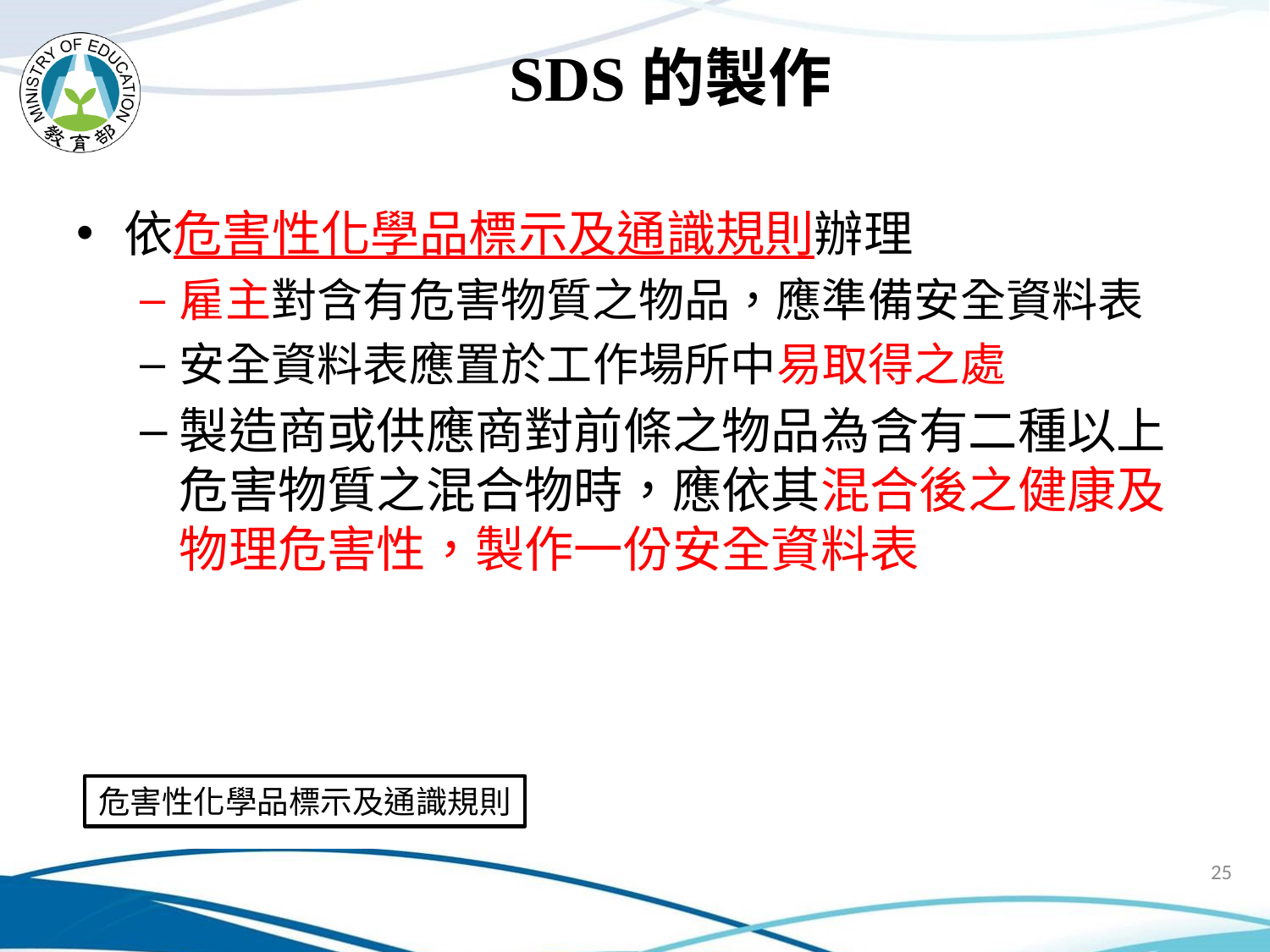

# SDS的製作
依危害性化學品標示及通識規則辦理
雇主對含有危害物質之物品，應準備安全資料表
安全資料表應置於工作場所中易取得之處
製造商或供應商對前條之物品為含有二種以上危害物質之混合物時，應依其混合後之健康及物理危害性，製作一份安全資料表

危害性化學品標示及通識規則
25